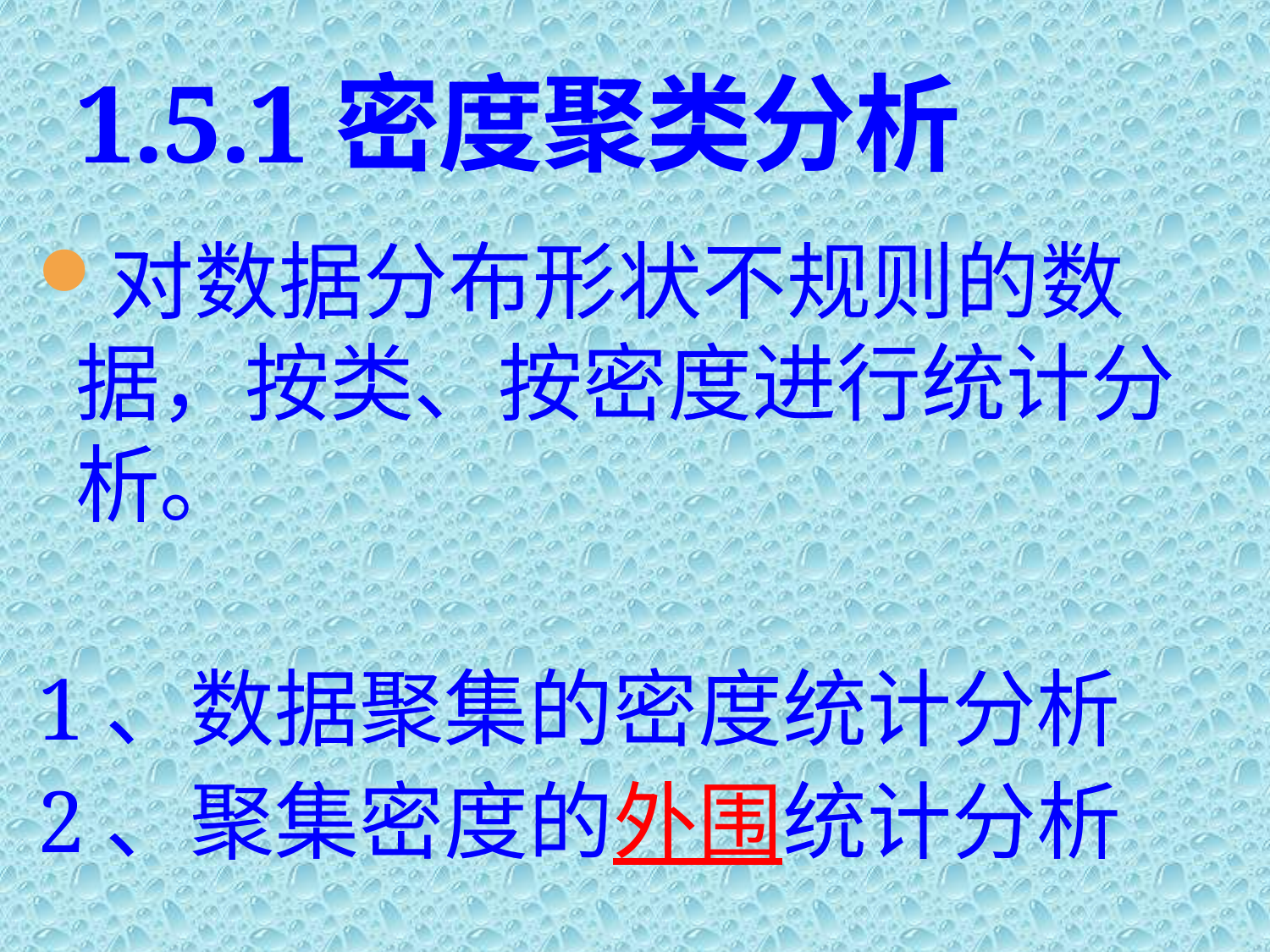

# 1.5.1密度聚类分析
对数据分布形状不规则的数据，按类、按密度进行统计分析。

1、数据聚集的密度统计分析
2、聚集密度的外围统计分析